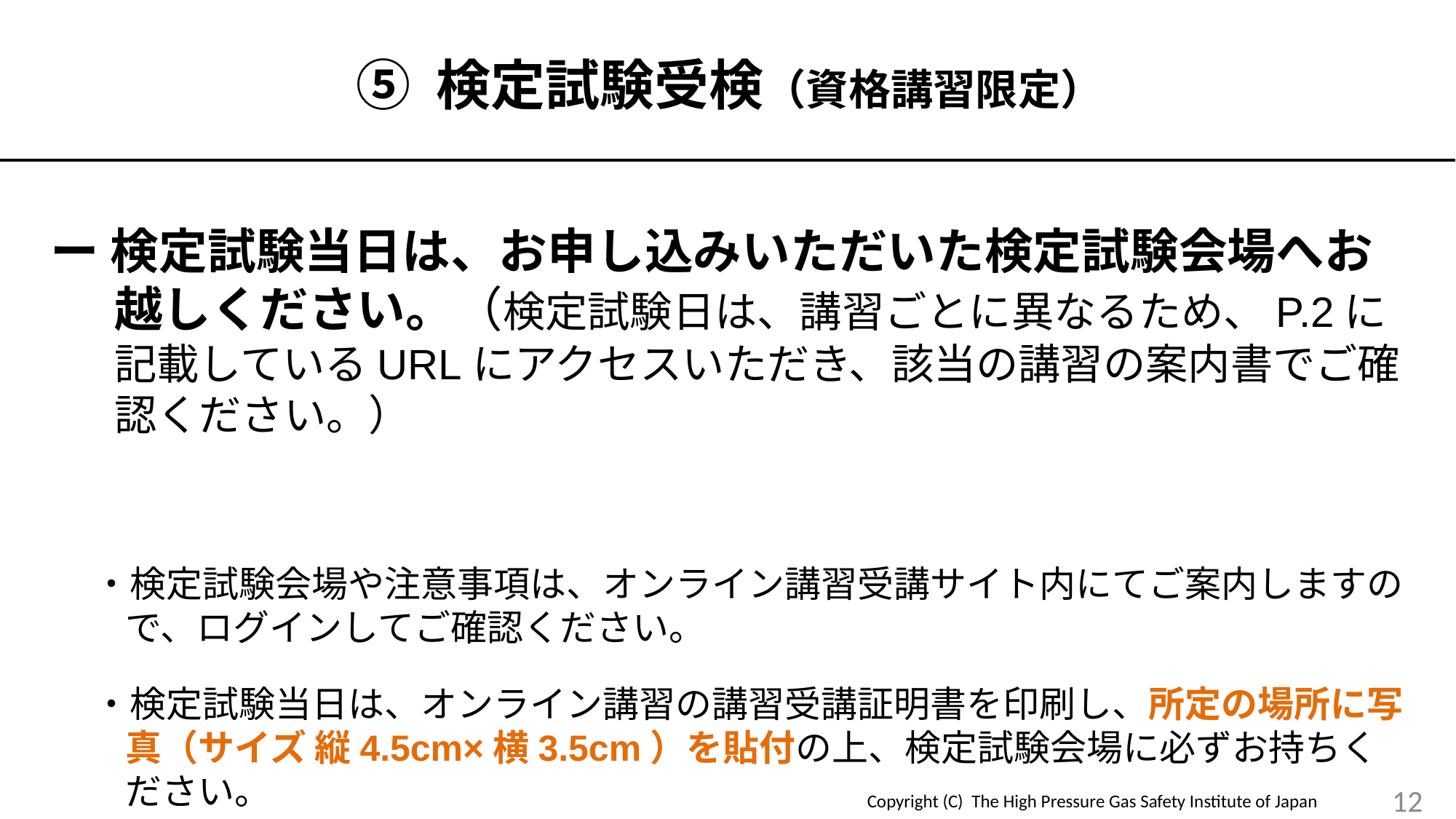

⑤ 検定試験受検（資格講習限定）
ー 検定試験当日は、お申し込みいただいた検定試験会場へお越しください。（検定試験日は、講習ごとに異なるため、P.2に記載しているURLにアクセスいただき、該当の講習の案内書でご確認ください。）

・検定試験会場や注意事項は、オンライン講習受講サイト内にてご案内しますので、ログインしてご確認ください。

・検定試験当日は、オンライン講習の講習受講証明書を印刷し、所定の場所に写真（サイズ 縦4.5cm×横3.5cm）を貼付の上、検定試験会場に必ずお持ちください。

12